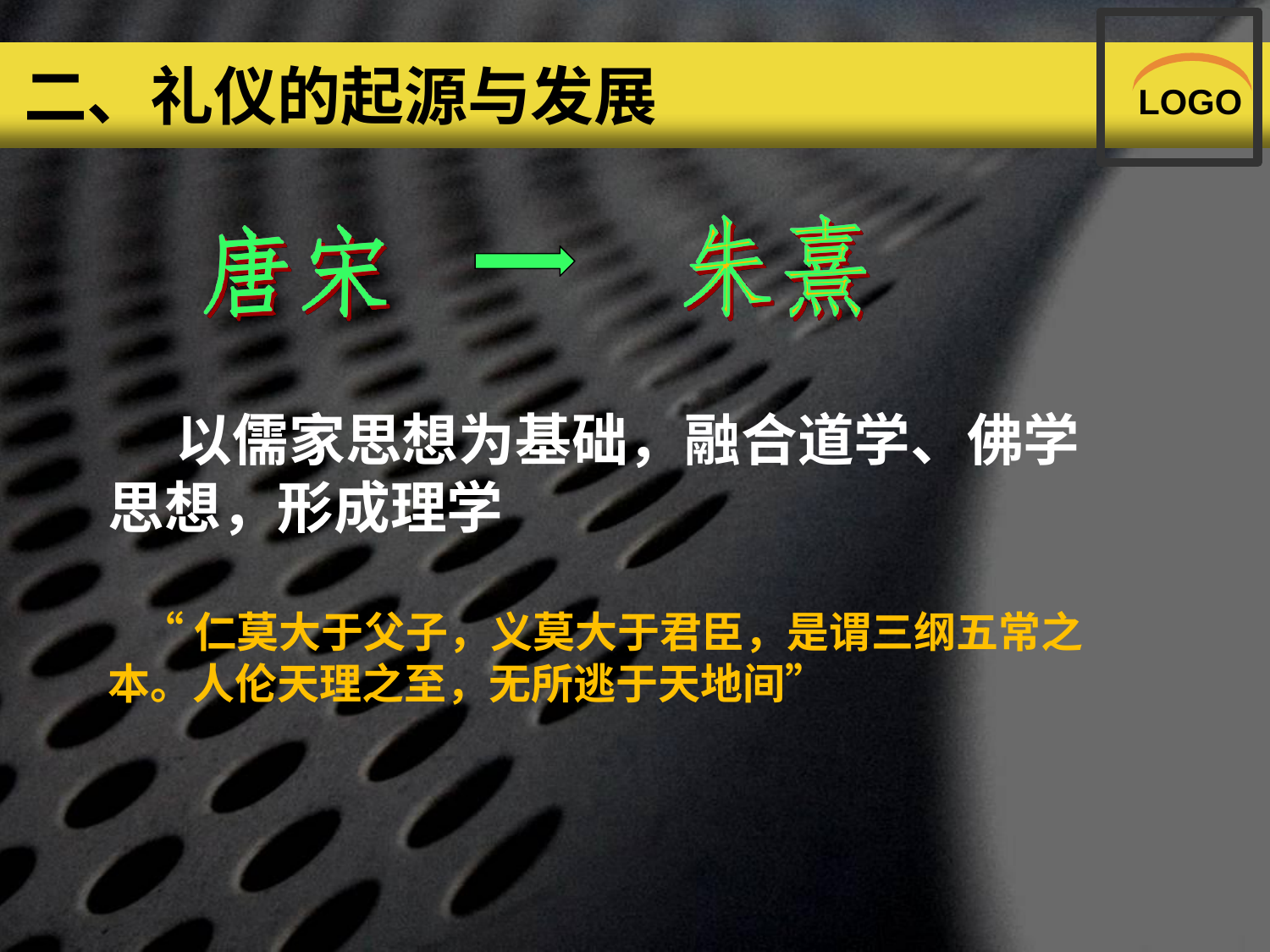

# 二、礼仪的起源与发展
LOGO

     以儒家思想为基础，融合道学、佛学 思想，形成理学

   “仁莫大于父子，义莫大于君臣，是谓三纲五常之
本。人伦天理之至，无所逃于天地间”